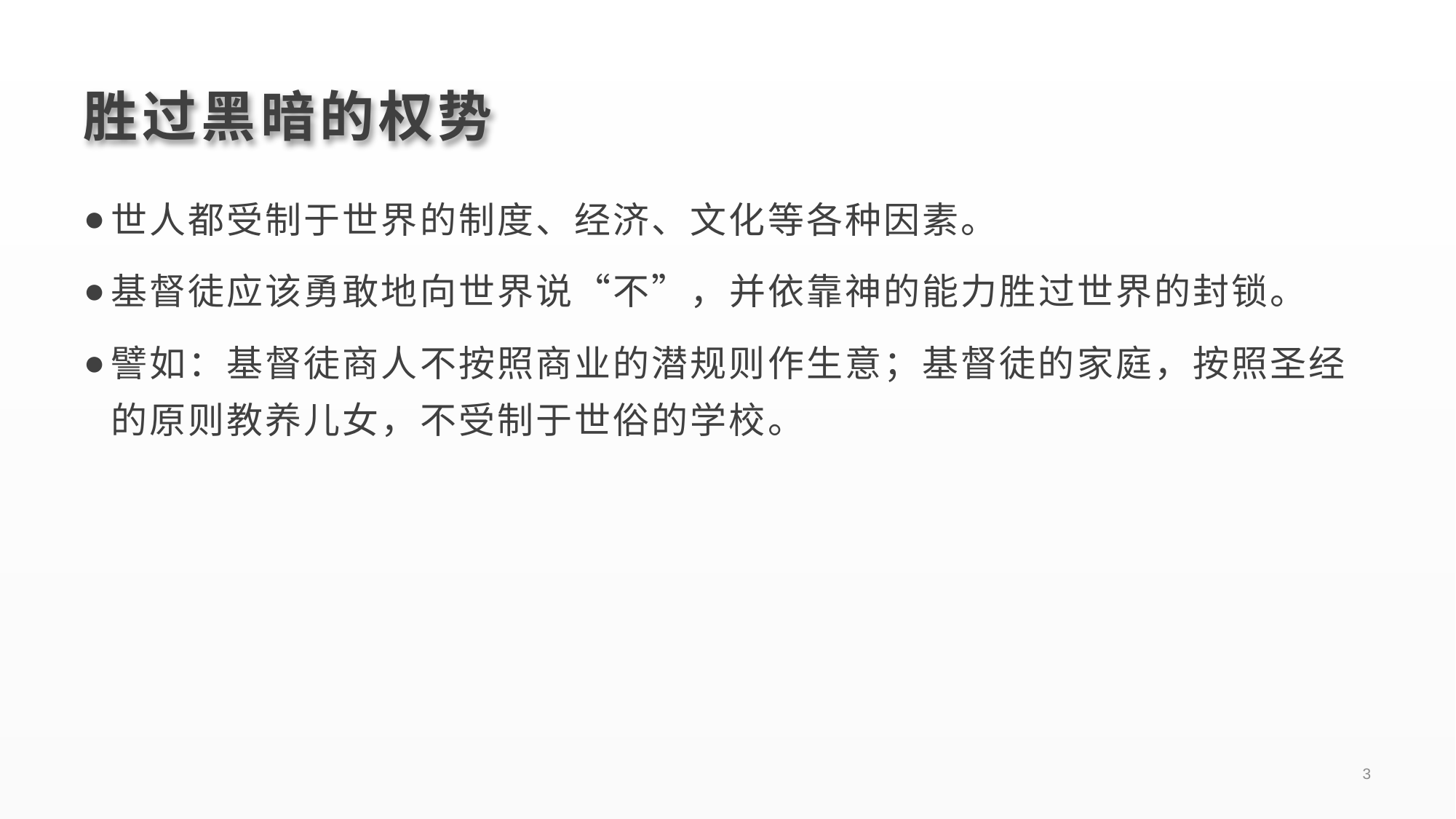

# 胜过黑暗的权势
世人都受制于世界的制度、经济、文化等各种因素。
基督徒应该勇敢地向世界说“不”，并依靠神的能力胜过世界的封锁。
譬如：基督徒商人不按照商业的潜规则作生意；基督徒的家庭，按照圣经的原则教养儿女，不受制于世俗的学校。
3